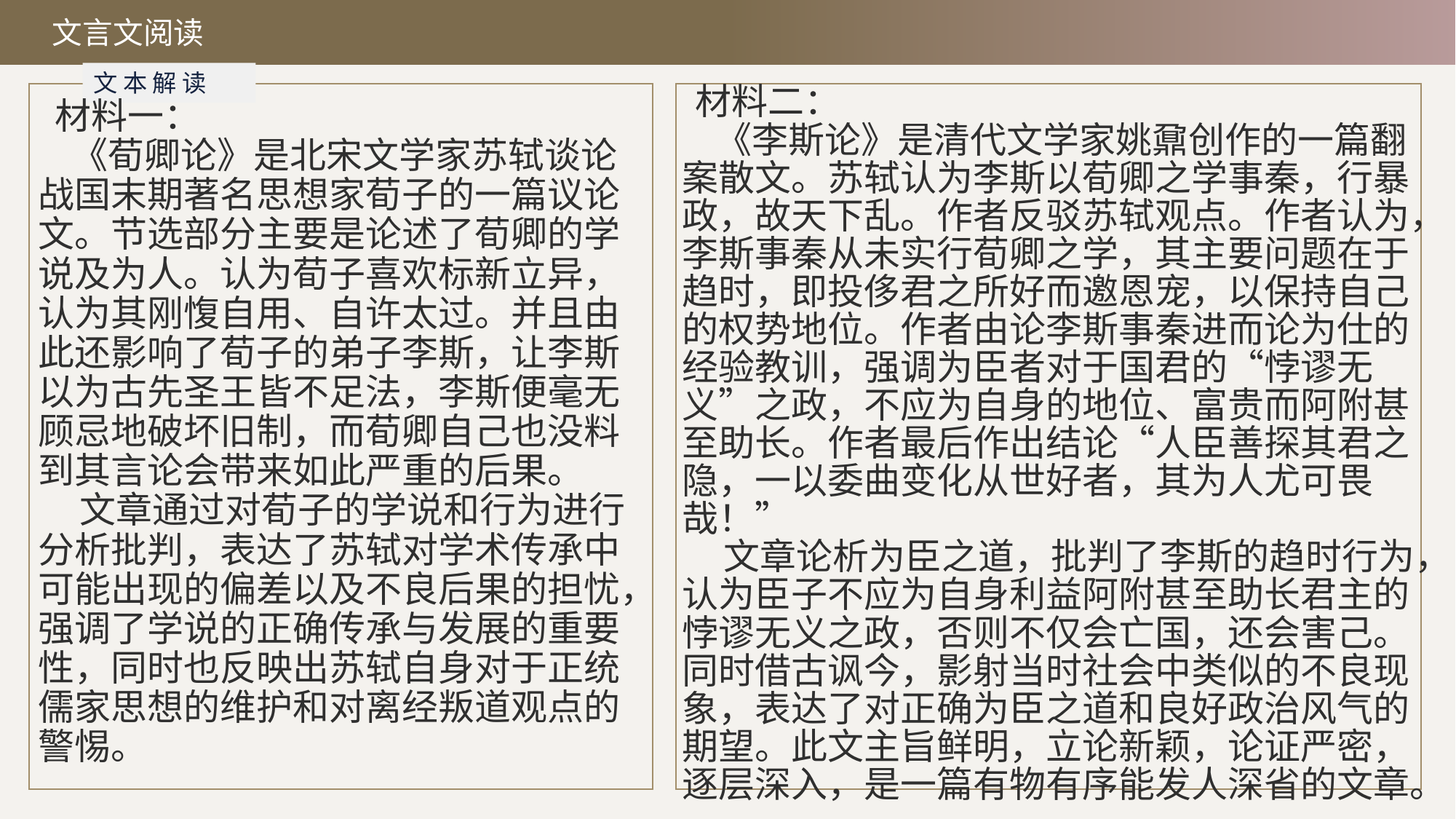

文言文阅读
文 本 解 读
 材料二：
   《李斯论》是清代文学家姚鼐创作的一篇翻案散文。苏轼认为李斯以荀卿之学事秦，行暴政，故天下乱。作者反驳苏轼观点。作者认为，李斯事秦从未实行荀卿之学，其主要问题在于趋时，即投侈君之所好而邀恩宠，以保持自己的权势地位。作者由论李斯事秦进而论为仕的经验教训，强调为臣者对于国君的“悖谬无义”之政，不应为自身的地位、富贵而阿附甚至助长。作者最后作出结论“人臣善探其君之隐，一以委曲变化从世好者，其为人尤可畏哉！”
    文章论析为臣之道，批判了李斯的趋时行为，认为臣子不应为自身利益阿附甚至助长君主的悖谬无义之政，否则不仅会亡国，还会害己。同时借古讽今，影射当时社会中类似的不良现象，表达了对正确为臣之道和良好政治风气的期望。此文主旨鲜明，立论新颖，论证严密，逐层深入，是一篇有物有序能发人深省的文章。

 材料一：
   《荀卿论》是北宋文学家苏轼谈论战国末期著名思想家荀子的一篇议论文。节选部分主要是论述了荀卿的学说及为人。认为荀子喜欢标新立异，认为其刚愎自用、自许太过。并且由此还影响了荀子的弟子李斯，让李斯以为古先圣王皆不足法，李斯便毫无顾忌地破坏旧制，而荀卿自己也没料到其言论会带来如此严重的后果。
    文章通过对荀子的学说和行为进行分析批判，表达了苏轼对学术传承中可能出现的偏差以及不良后果的担忧，强调了学说的正确传承与发展的重要性，同时也反映出苏轼自身对于正统儒家思想的维护和对离经叛道观点的警惕。